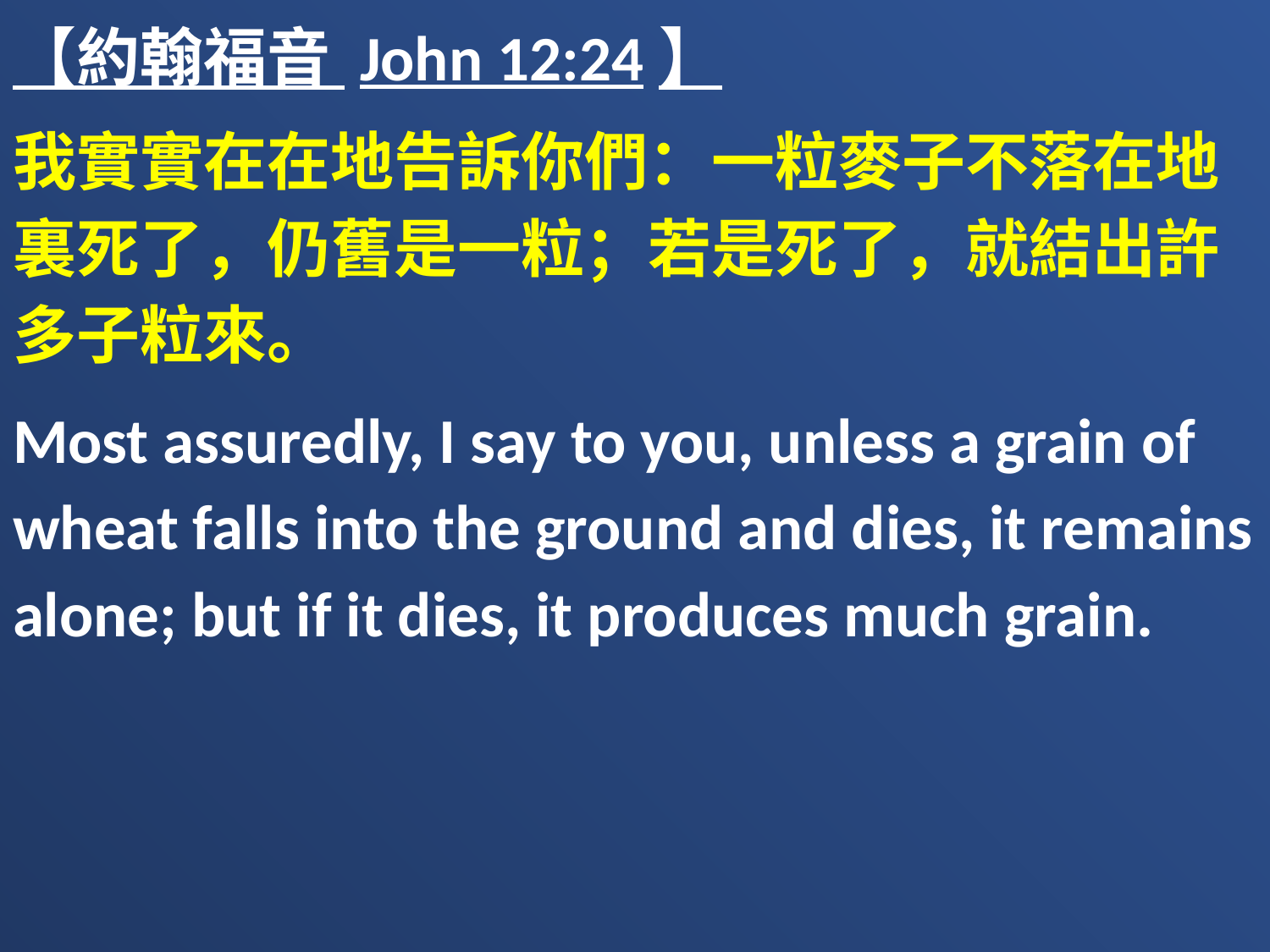

【約翰福音 John 12:24】
我實實在在地告訴你們：一粒麥子不落在地裏死了，仍舊是一粒；若是死了，就結出許多子粒來。
Most assuredly, I say to you, unless a grain of wheat falls into the ground and dies, it remains alone; but if it dies, it produces much grain.